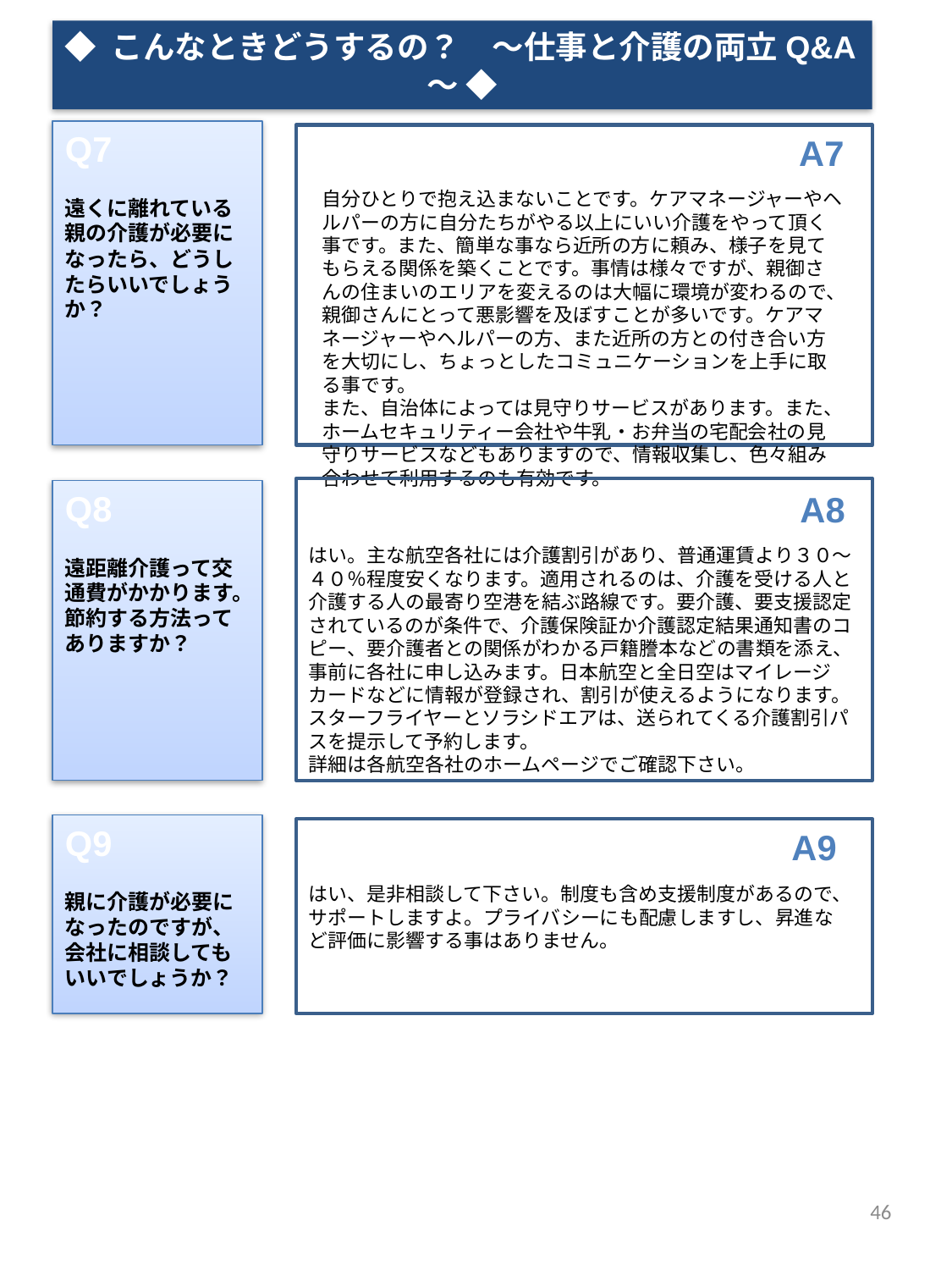

◆ こんなときどうするの？　～仕事と介護の両立Q&A～ ◆
Q7

遠くに離れている親の介護が必要になったら、どうしたらいいでしょうか？

A7
自分ひとりで抱え込まないことです。ケアマネージャーやヘルパーの方に自分たちがやる以上にいい介護をやって頂く事です。また、簡単な事なら近所の方に頼み、様子を見てもらえる関係を築くことです。事情は様々ですが、親御さんの住まいのエリアを変えるのは大幅に環境が変わるので、親御さんにとって悪影響を及ぼすことが多いです。ケアマネージャーやヘルパーの方、また近所の方との付き合い方を大切にし、ちょっとしたコミュニケーションを上手に取る事です。
また、自治体によっては見守りサービスがあります。また、ホームセキュリティー会社や牛乳・お弁当の宅配会社の見守りサービスなどもありますので、情報収集し、色々組み合わせて利用するのも有効です。

Q8

遠距離介護って交通費がかかります。節約する方法ってありますか？
A8
はい。主な航空各社には介護割引があり、普通運賃より３０～４０％程度安くなります。適用されるのは、介護を受ける人と介護する人の最寄り空港を結ぶ路線です。要介護、要支援認定されているのが条件で、介護保険証か介護認定結果通知書のコピー、要介護者との関係がわかる戸籍謄本などの書類を添え、事前に各社に申し込みます。日本航空と全日空はマイレージカードなどに情報が登録され、割引が使えるようになります。スターフライヤーとソラシドエアは、送られてくる介護割引パスを提示して予約します。
詳細は各航空各社のホームページでご確認下さい。
Q9

親に介護が必要になったのですが、会社に相談してもいいでしょうか？

A9
はい、是非相談して下さい。制度も含め支援制度があるので、サポートしますよ。プライバシーにも配慮しますし、昇進など評価に影響する事はありません。
46